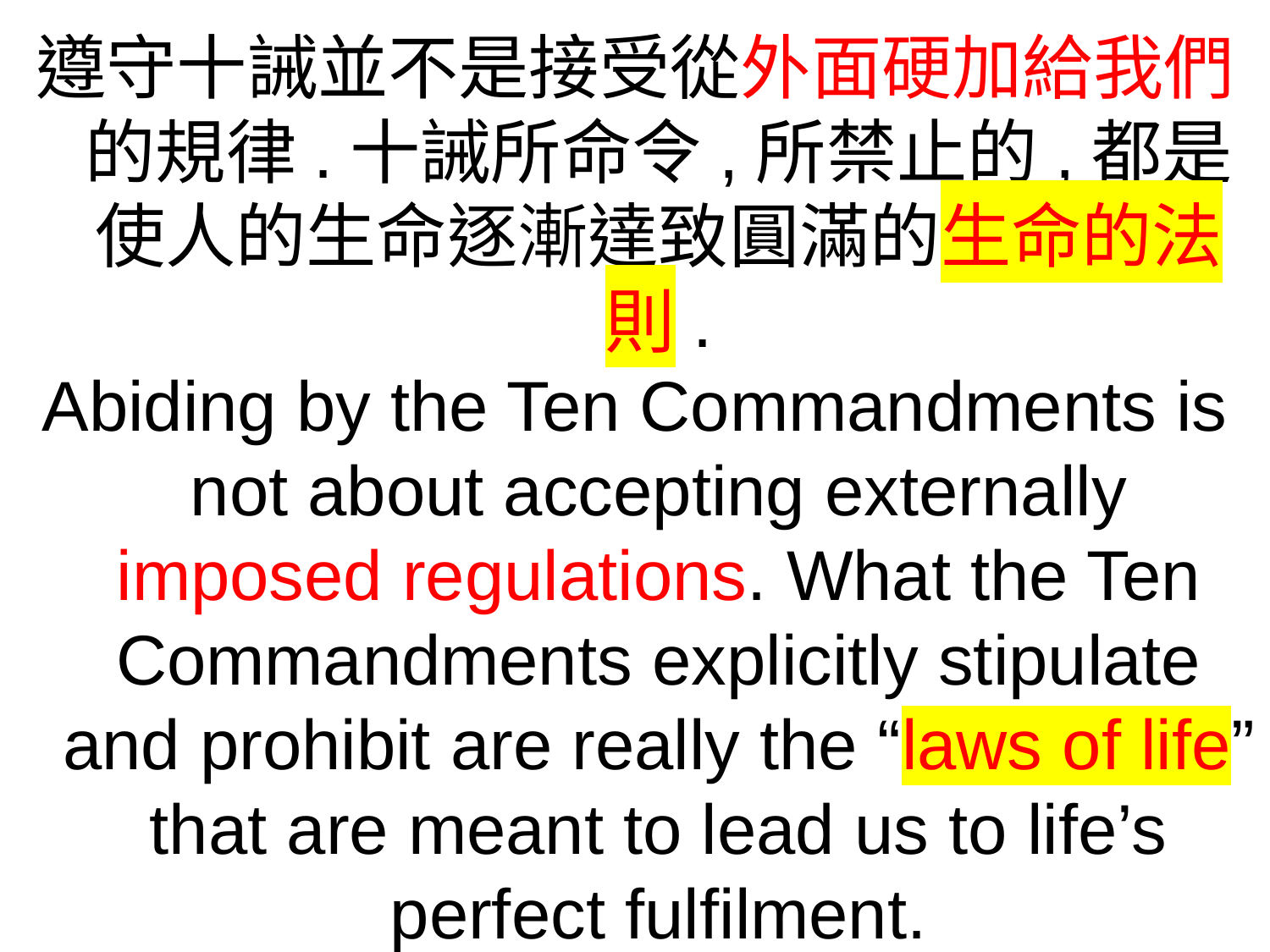

遵守十誡並不是接受從外面硬加給我們的規律.十誡所命令,所禁止的,都是使人的生命逐漸達致圓滿的生命的法則.
Abiding by the Ten Commandments is not about accepting externally imposed regulations. What the Ten Commandments explicitly stipulate and prohibit are really the “laws of life” that are meant to lead us to life’s perfect fulfilment.